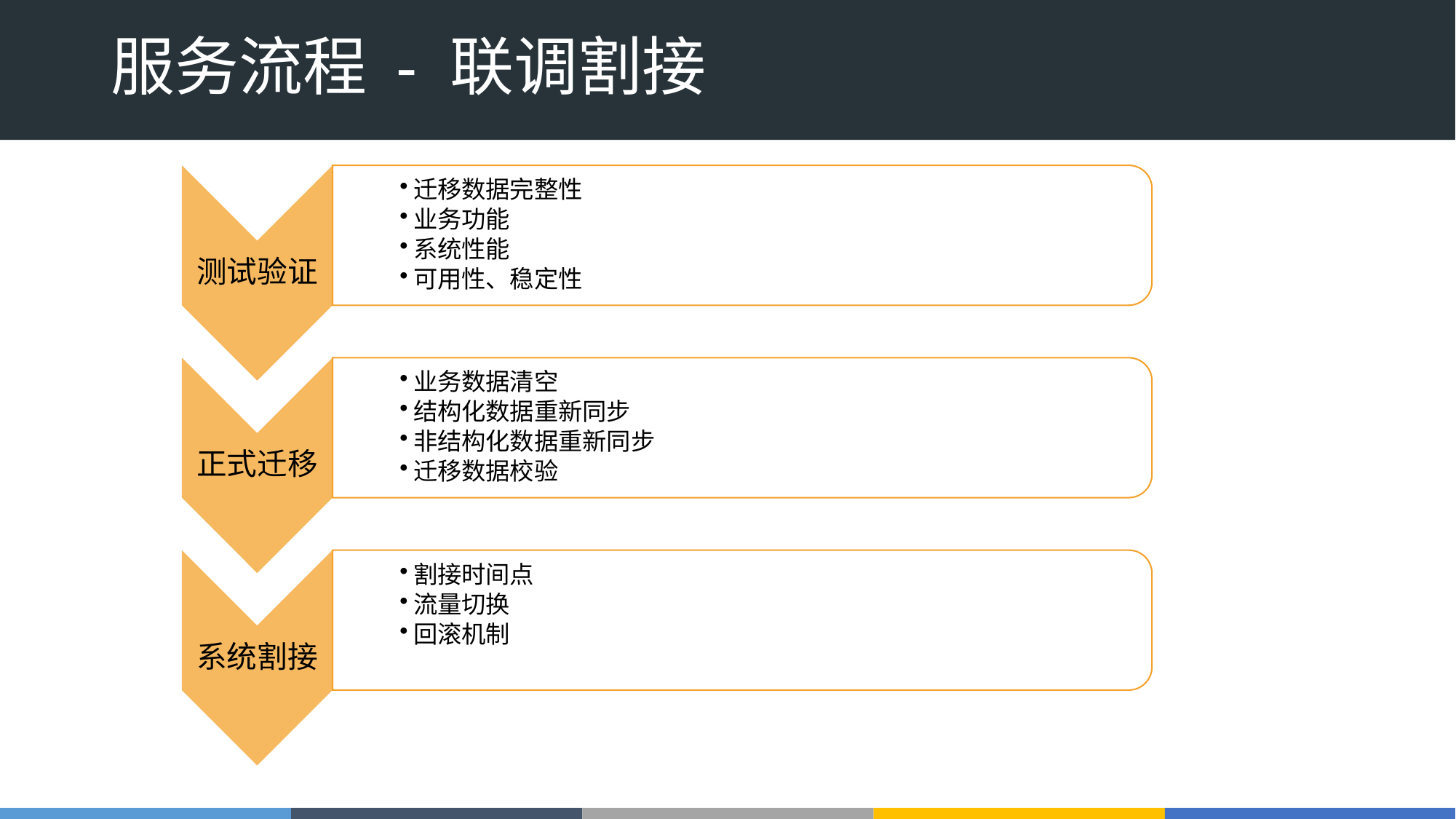

# 服务流程 - 联调割接
测试验证
迁移数据完整性
业务功能
系统性能
可用性、稳定性
正式迁移
业务数据清空
结构化数据重新同步
非结构化数据重新同步
迁移数据校验
系统割接
割接时间点
流量切换
回滚机制